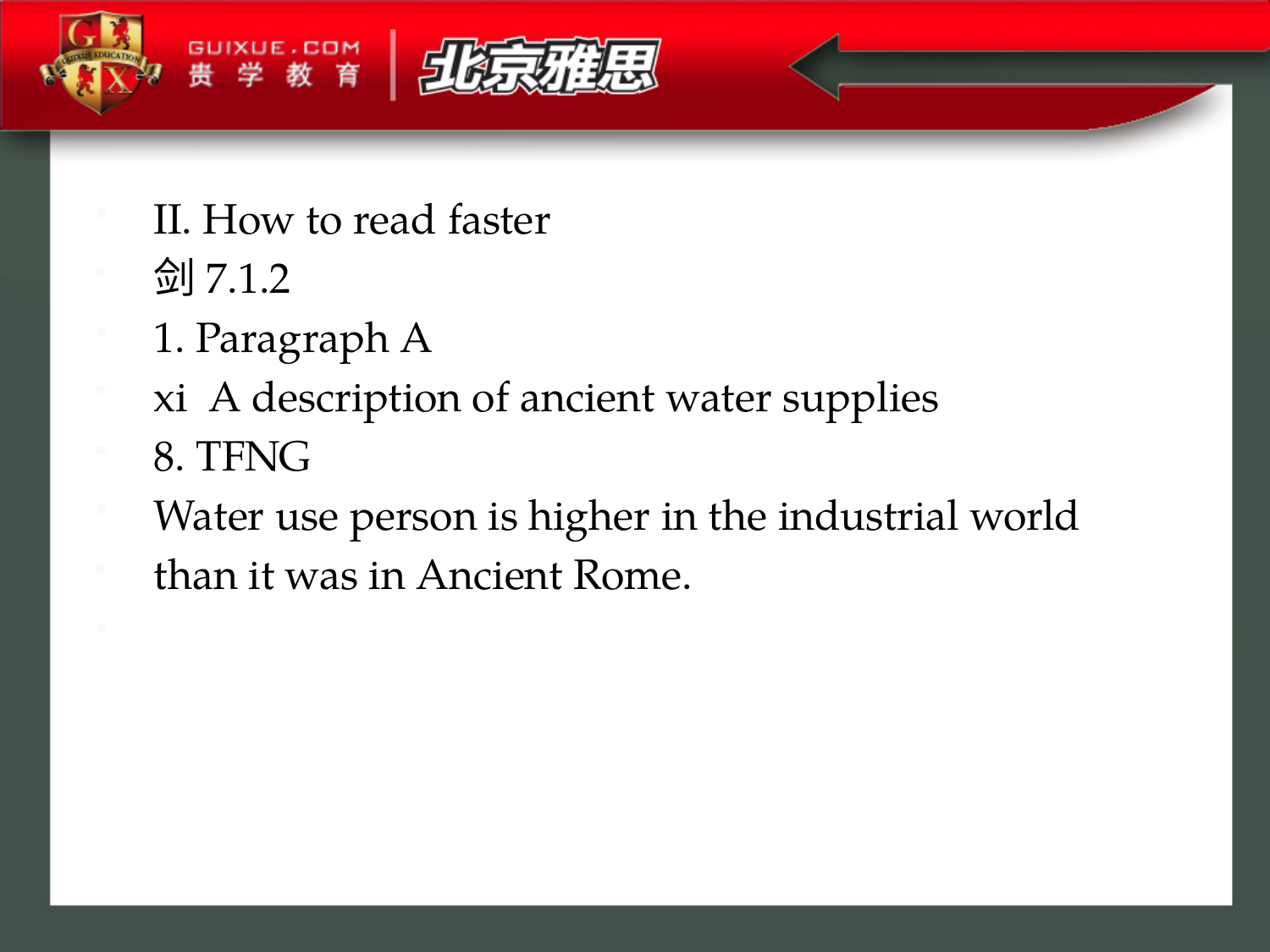

II. How to read faster
剑7.1.2
1. Paragraph A
xi  A description of ancient water supplies
8. TFNG
Water use person is higher in the industrial world
than it was in Ancient Rome.